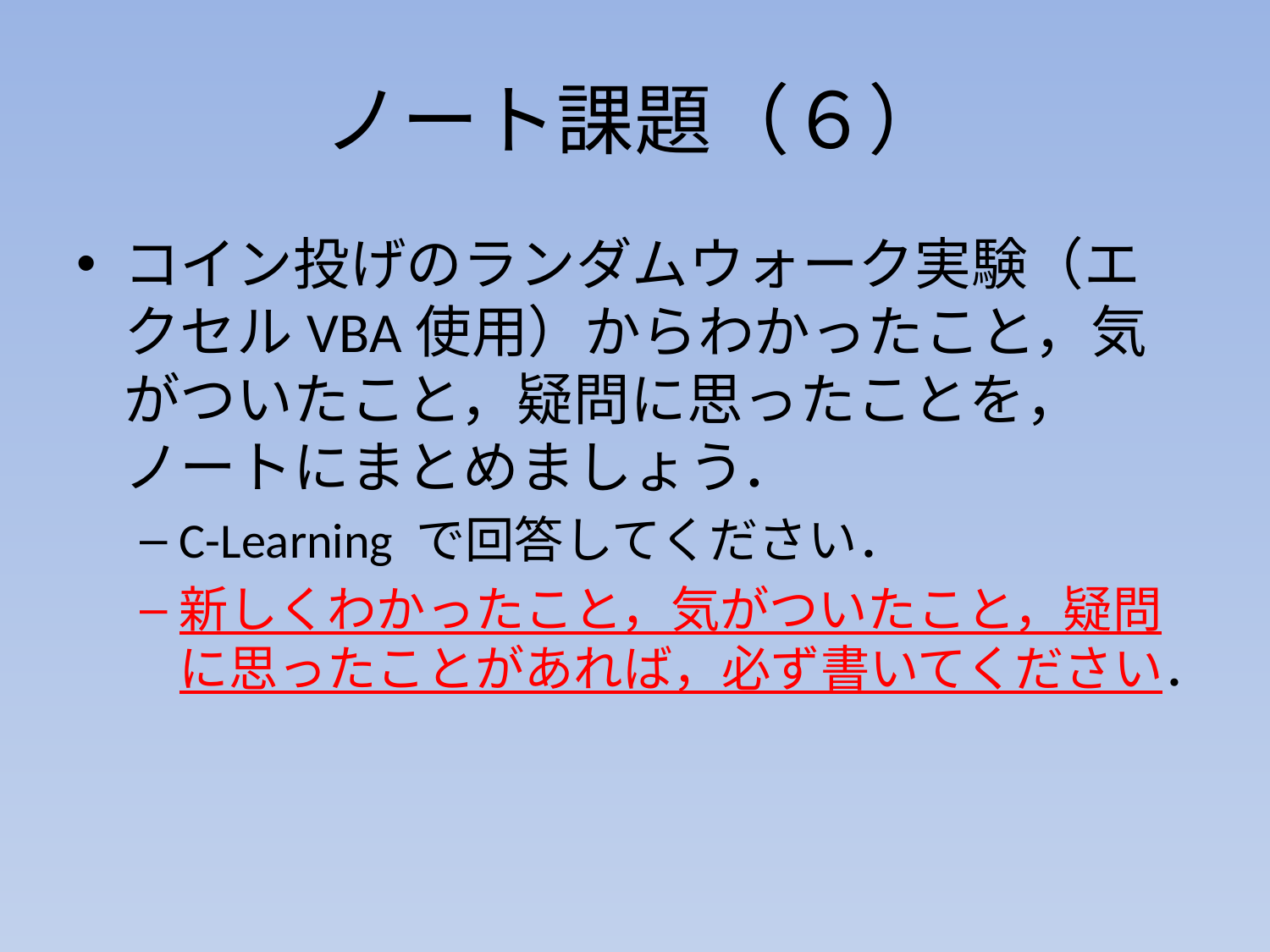

# ノート課題（６）
コイン投げのランダムウォーク実験（エクセルVBA使用）からわかったこと，気がついたこと，疑問に思ったことを，ノートにまとめましょう．
C-Learning で回答してください．
新しくわかったこと，気がついたこと，疑問に思ったことがあれば，必ず書いてください．